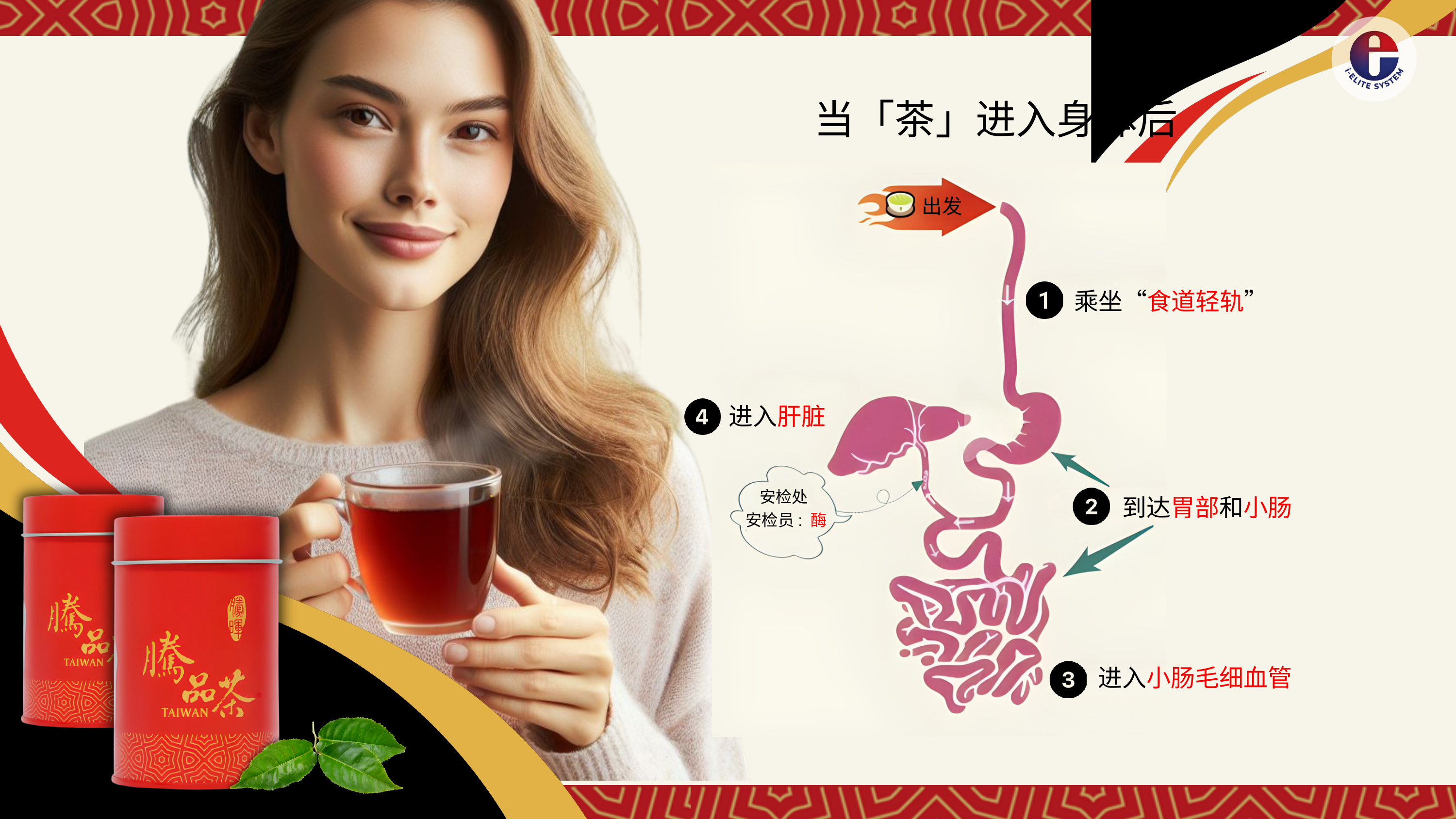

当「茶」进入身体后

出发

乘坐“食道轻轨”

进入肝脏

安检处

到达胃部和小肠
安检员: 酶

进入小肠毛细血管